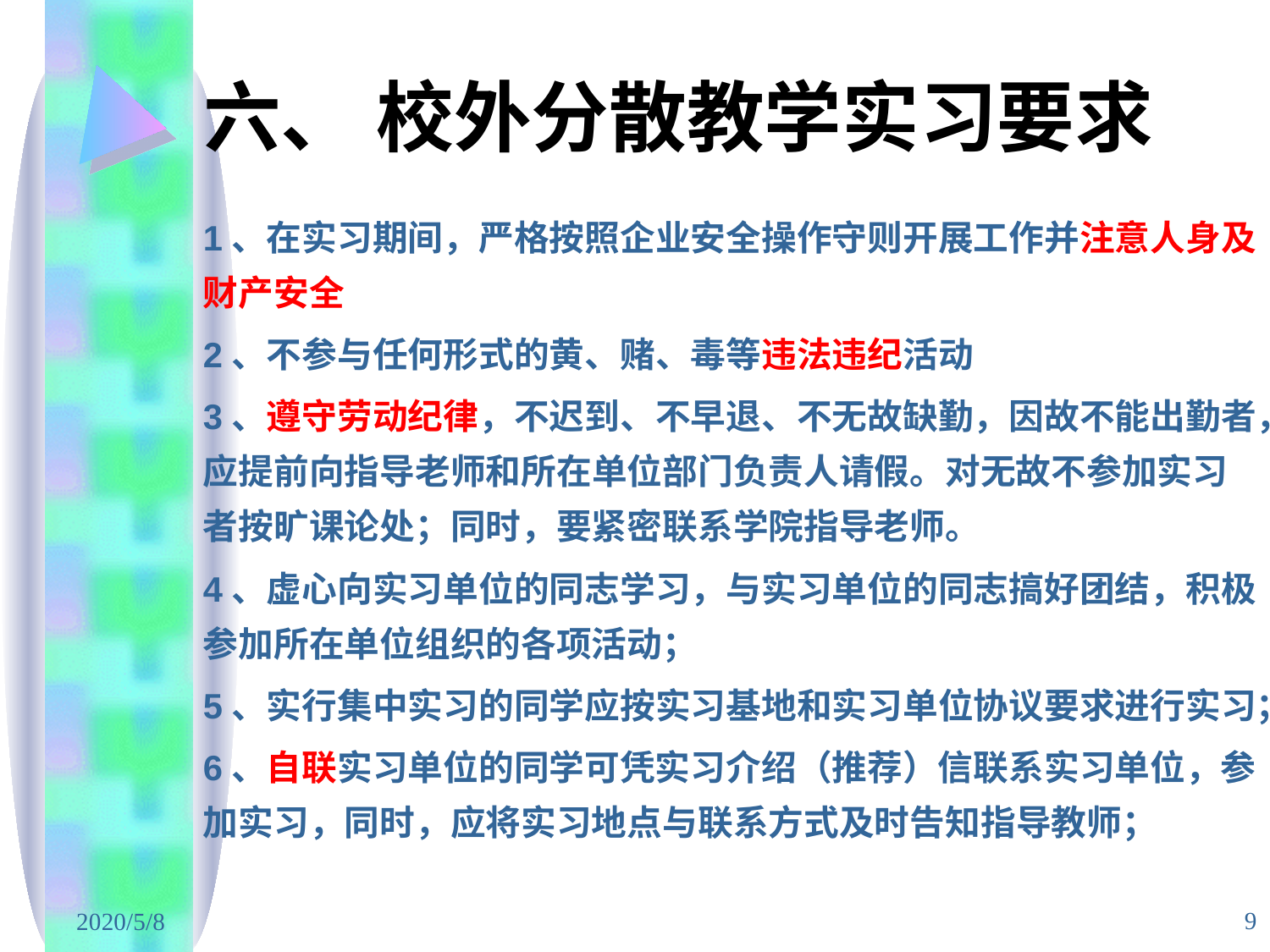

# 六、 校外分散教学实习要求
1、在实习期间，严格按照企业安全操作守则开展工作并注意人身及财产安全
2、不参与任何形式的黄、赌、毒等违法违纪活动
3、遵守劳动纪律，不迟到、不早退、不无故缺勤，因故不能出勤者，应提前向指导老师和所在单位部门负责人请假。对无故不参加实习者按旷课论处；同时，要紧密联系学院指导老师。
4、虚心向实习单位的同志学习，与实习单位的同志搞好团结，积极参加所在单位组织的各项活动；
5、实行集中实习的同学应按实习基地和实习单位协议要求进行实习；
6、自联实习单位的同学可凭实习介绍（推荐）信联系实习单位，参加实习，同时，应将实习地点与联系方式及时告知指导教师；

9
2020/5/8